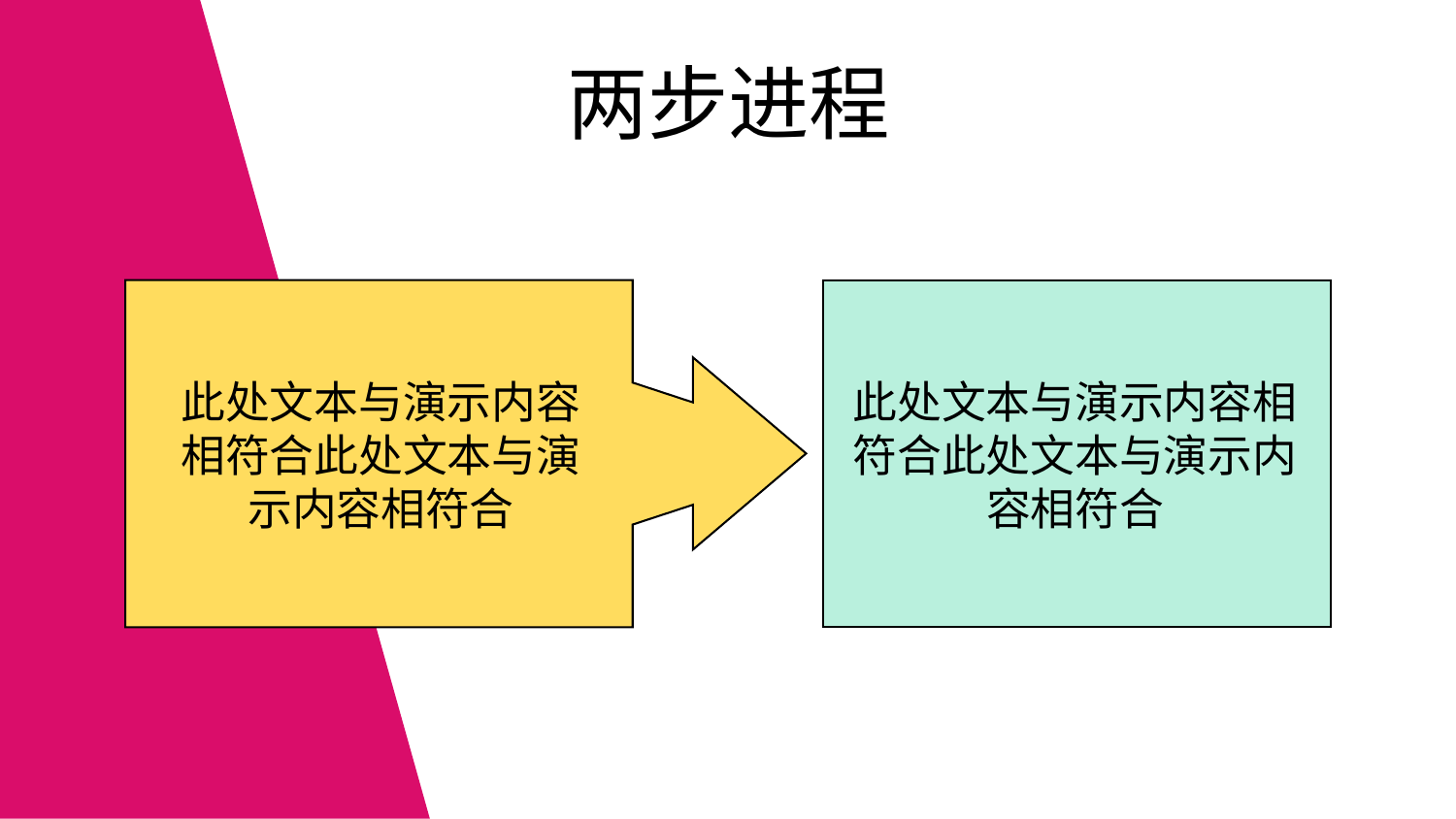

# 两步进程
此处文本与演示内容相符合此处文本与演示内容相符合
此处文本与演示内容相符合此处文本与演示内容相符合